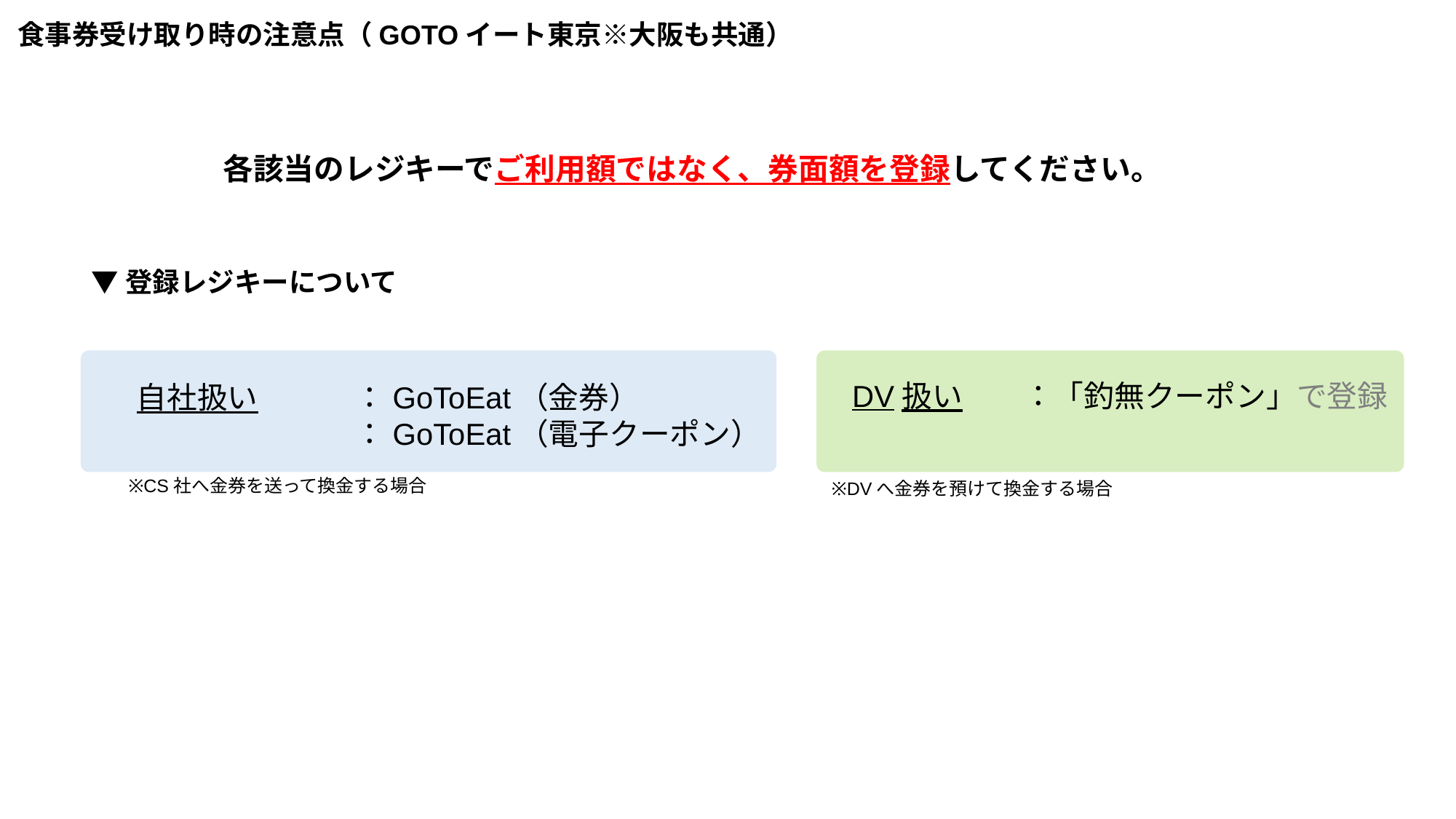

食事券受け取り時の注意点（GOTOイート東京※大阪も共通）
各該当のレジキーでご利用額ではなく、券面額を登録してください。
▼登録レジキーについて

　DV扱い　　：「釣無クーポン」で登録
自社扱い	：GoToEat（金券）
		：GoToEat（電子クーポン）
※CS社へ金券を送って換金する場合
※DVへ金券を預けて換金する場合